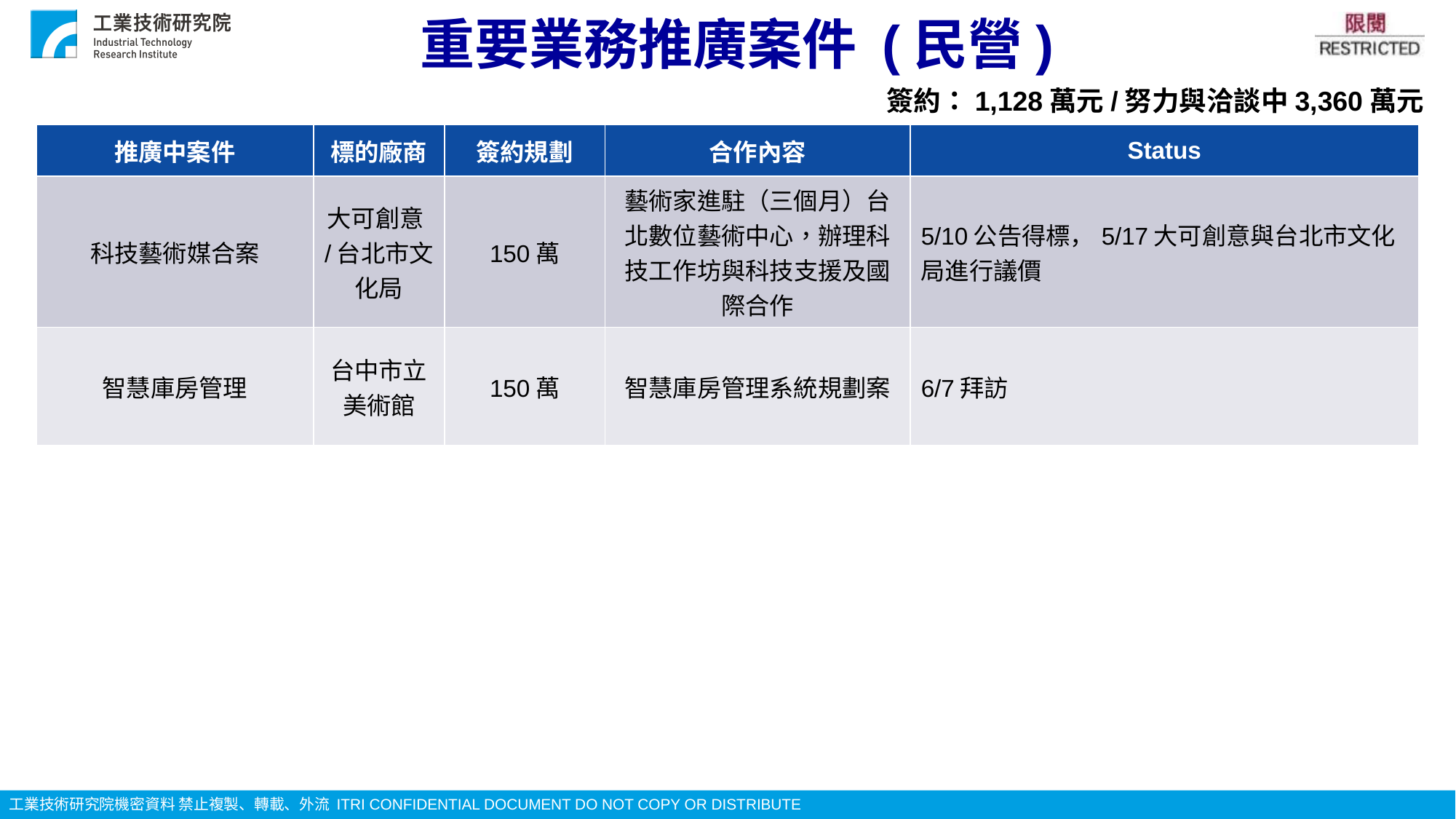

# 重要業務推廣案件 (民營)
簽約：1,128萬元/努力與洽談中3,360萬元
| 推廣中案件 | 標的廠商 | 簽約規劃 | 合作內容 | Status |
| --- | --- | --- | --- | --- |
| 科技藝術媒合案 | 大可創意/台北市文化局 | 150萬 | 藝術家進駐（三個月）台北數位藝術中心，辦理科技工作坊與科技支援及國際合作 | 5/10公告得標，5/17大可創意與台北市文化局進行議價 |
| 智慧庫房管理 | 台中市立美術館 | 150萬 | 智慧庫房管理系統規劃案 | 6/7拜訪 |